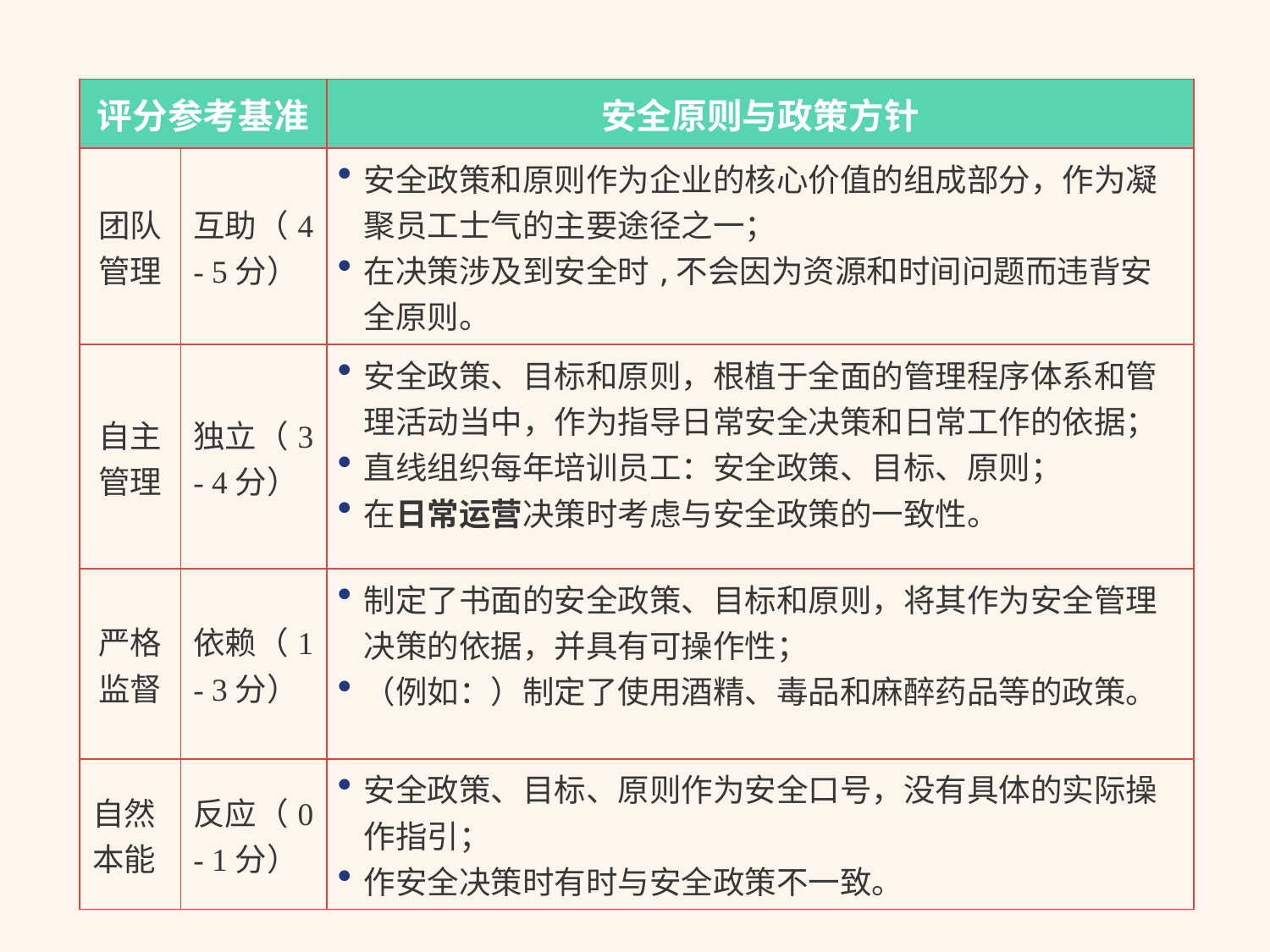

| 评分参考基准 |  | 安全原则与政策方针 |
| --- | --- | --- |
| 团队管理 | 互助（4 - 5分） | 安全政策和原则作为企业的核心价值的组成部分，作为凝聚员工士气的主要途径之一； 在决策涉及到安全时,不会因为资源和时间问题而违背安全原则。 |
| 自主管理 | 独立（3 - 4分） | 安全政策、目标和原则，根植于全面的管理程序体系和管理活动当中，作为指导日常安全决策和日常工作的依据； 直线组织每年培训员工：安全政策、目标、原则； 在日常运营决策时考虑与安全政策的一致性。 |
| 严格监督 | 依赖（1 - 3分） | 制定了书面的安全政策、目标和原则，将其作为安全管理决策的依据，并具有可操作性； （例如：）制定了使用酒精、毒品和麻醉药品等的政策。 |
| 自然本能 | 反应（0 - 1分） | 安全政策、目标、原则作为安全口号，没有具体的实际操作指引； 作安全决策时有时与安全政策不一致。 |